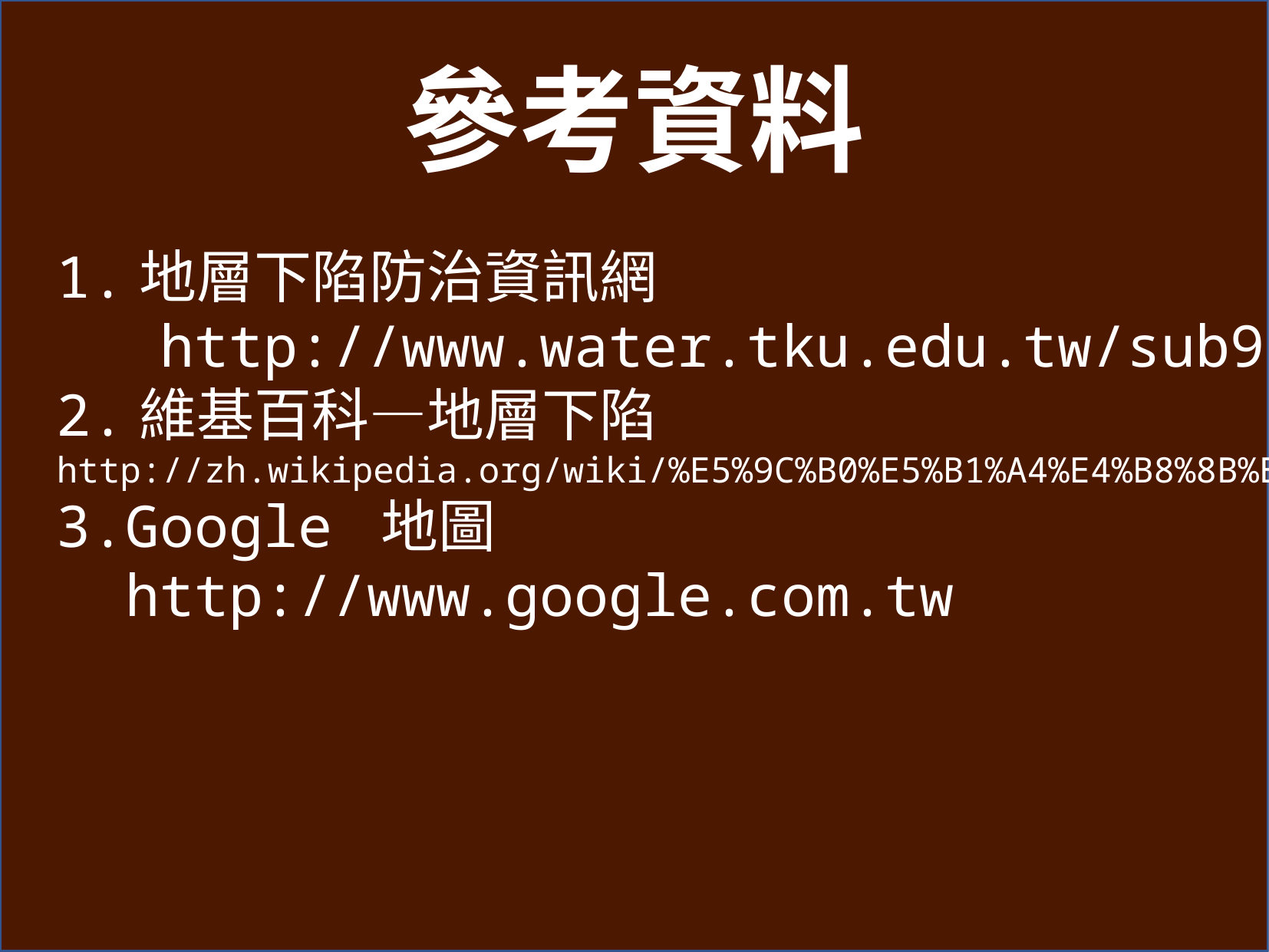

參考資料
1.地層下陷防治資訊網
   http://www.water.tku.edu.tw/sub91/
2.維基百科—地層下陷
http://zh.wikipedia.org/wiki/%E5%9C%B0%E5%B1%A4%E4%B8%8B%E9%99%B7
3.Google 地圖
  http://www.google.com.tw